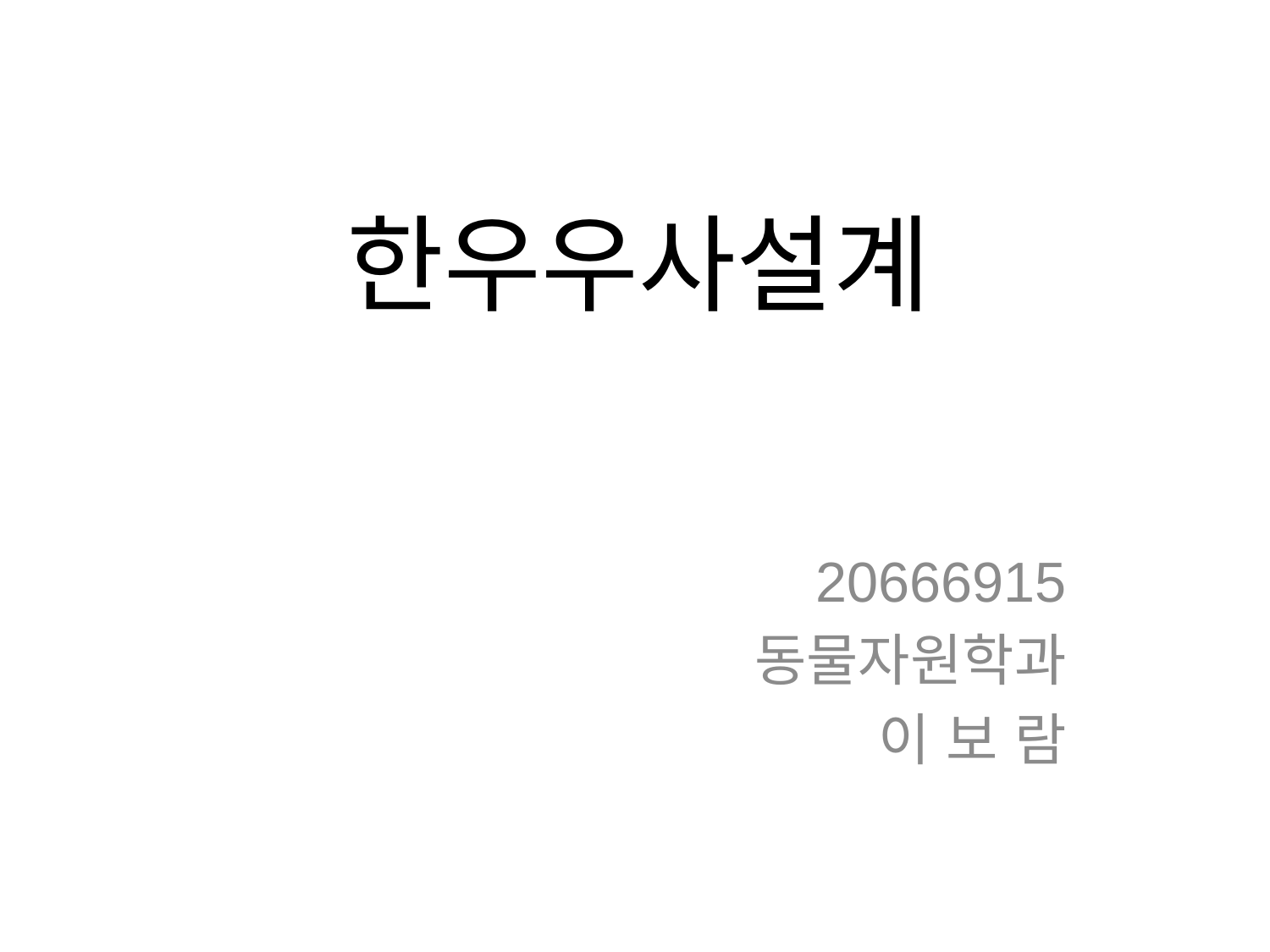

# 한우우사설계
20666915
동물자원학과
이 보 람